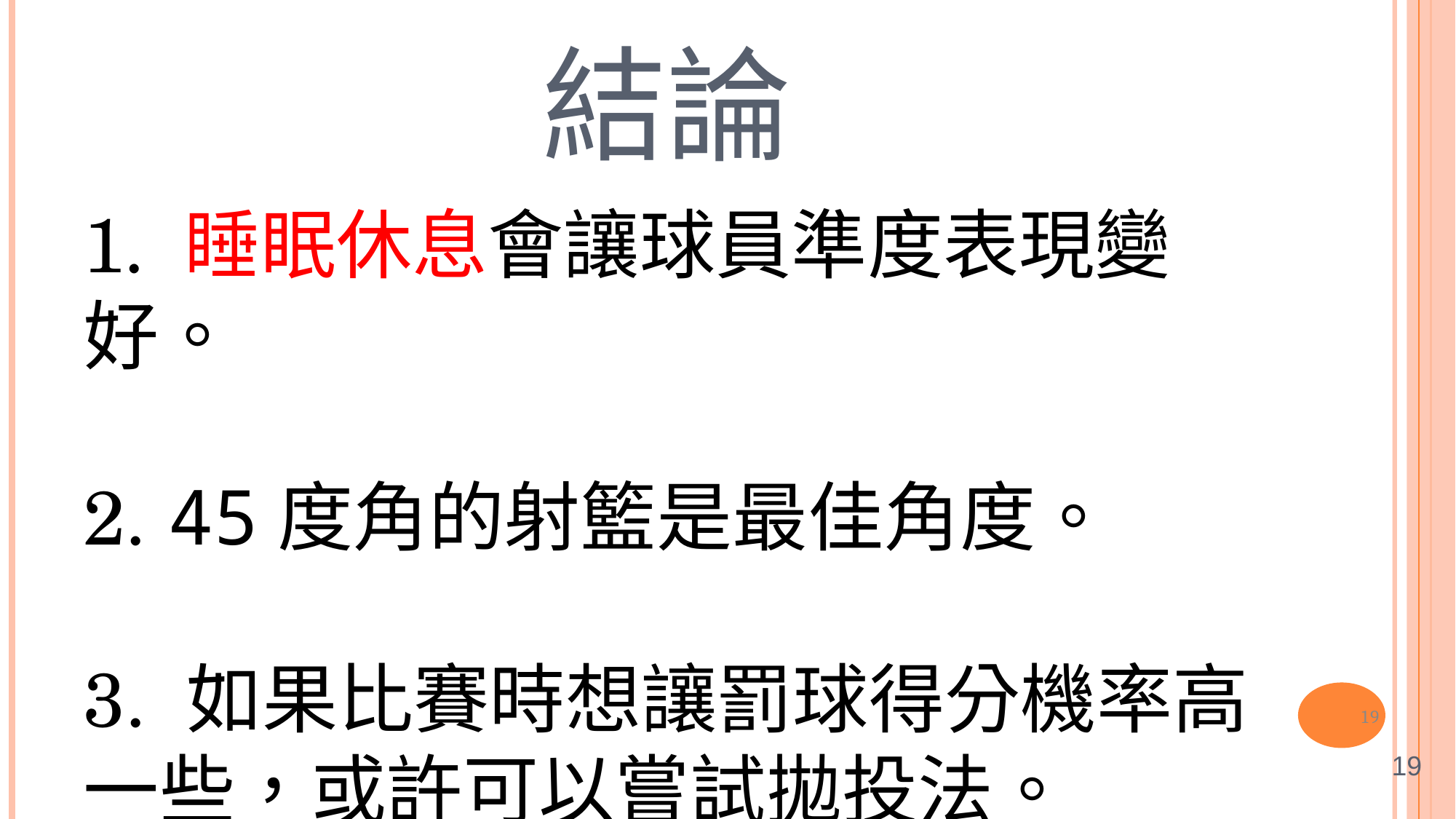

# 結論
1. 睡眠休息會讓球員準度表現變好。

2. 45度角的射籃是最佳角度。

3. 如果比賽時想讓罰球得分機率高一些，或許可以嘗試拋投法。
19
19